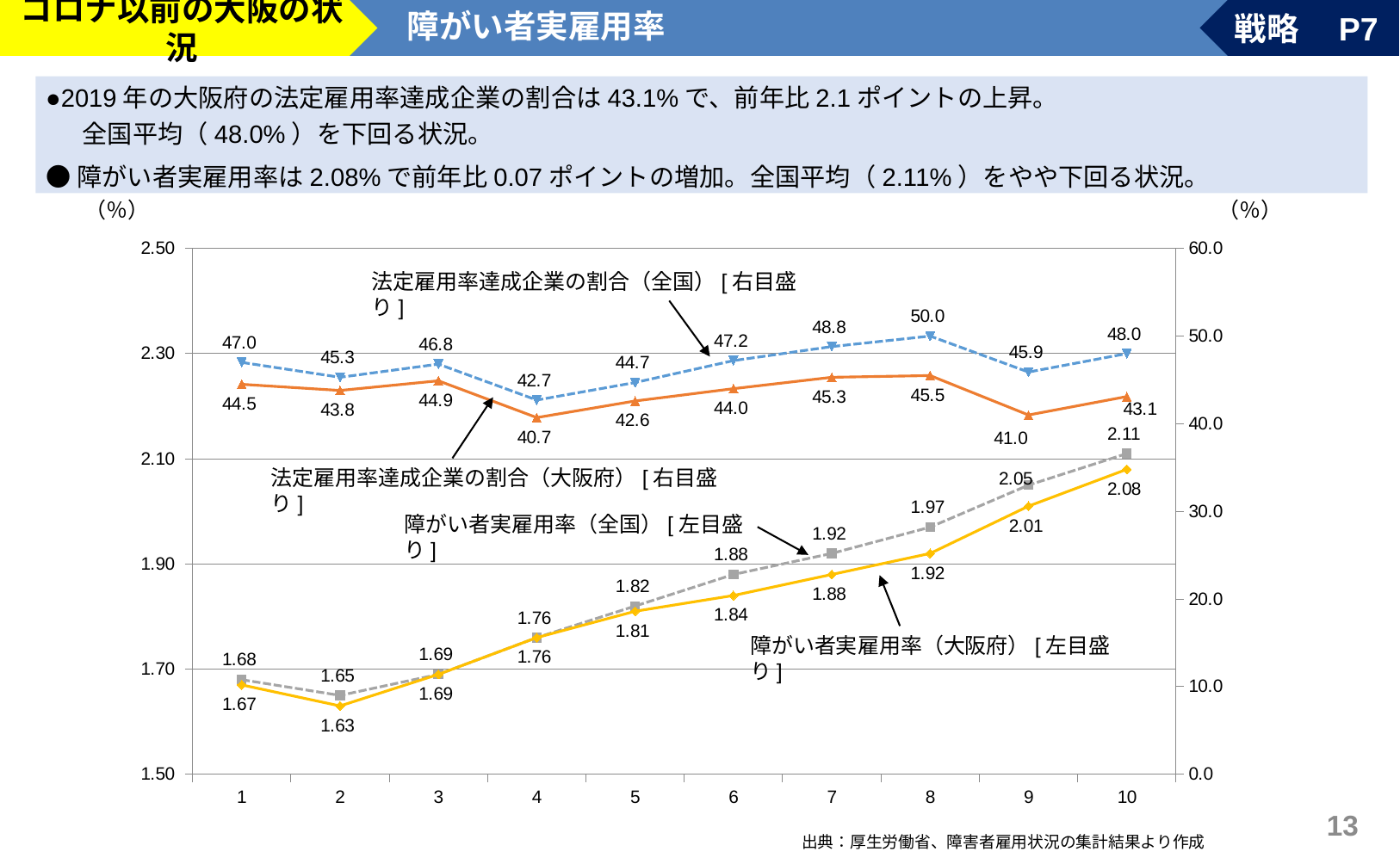

コロナ以前の大阪の状況
障がい者実雇用率
戦略　P7
●2019年の大阪府の法定雇用率達成企業の割合は43.1%で、前年比2.1ポイントの上昇。
 　全国平均（48.0%）を下回る状況。
●障がい者実雇用率は2.08%で前年比0.07ポイントの増加。全国平均（2.11%）をやや下回る状況。
（％）
（％）

### Chart

| Category |  |  |  |  |
|---|---|---|---|---|
法定雇用率達成企業の割合（全国）[右目盛り]
法定雇用率達成企業の割合（大阪府）[右目盛り]
障がい者実雇用率（全国）[左目盛り]
障がい者実雇用率（大阪府）[左目盛り]
13
出典：厚生労働省、障害者雇用状況の集計結果より作成